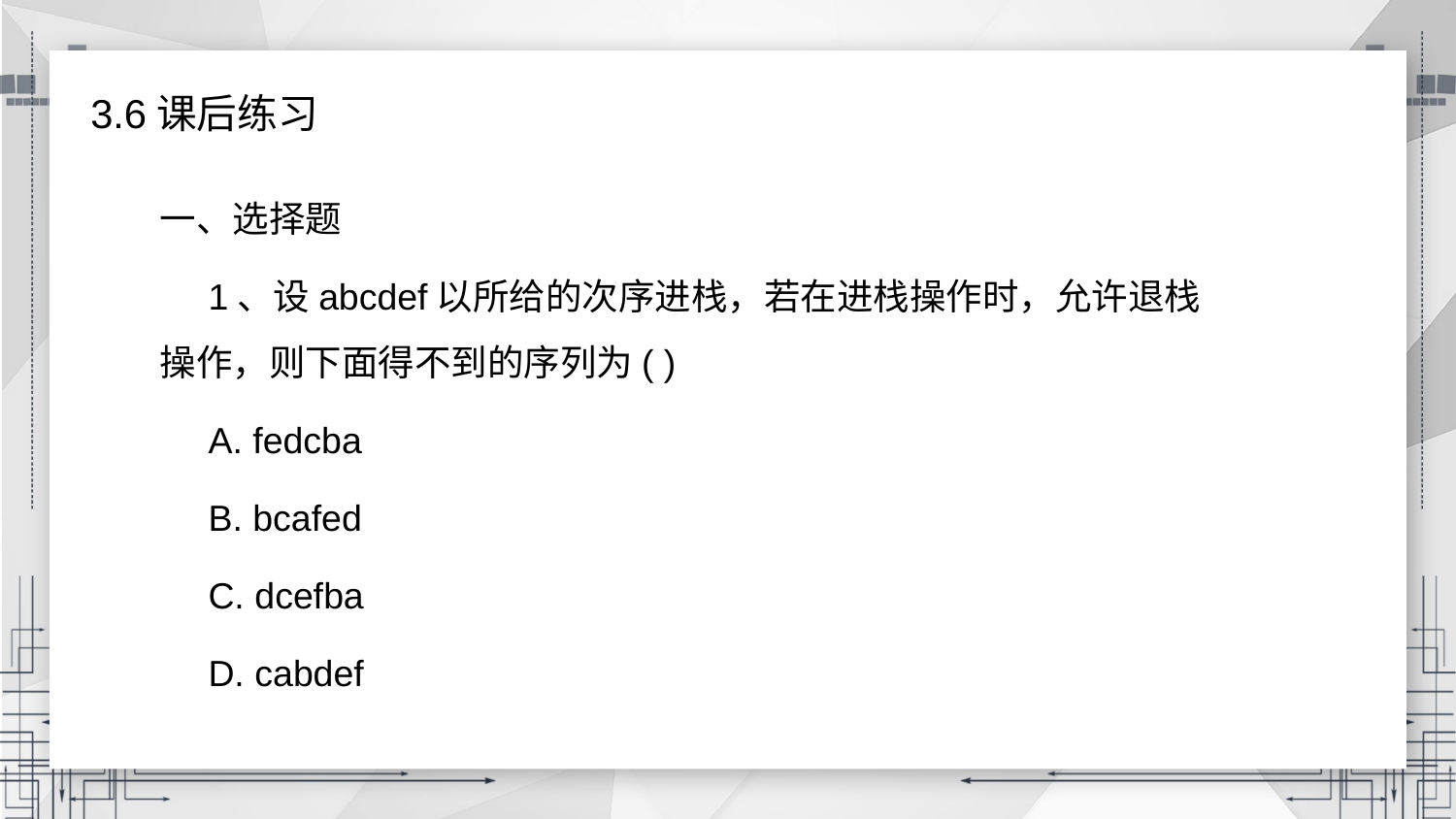

3.6课后练习
一、选择题
1、设abcdef以所给的次序进栈，若在进栈操作时，允许退栈操作，则下面得不到的序列为( )
A. fedcba
B. bcafed
C. dcefba
D. cabdef